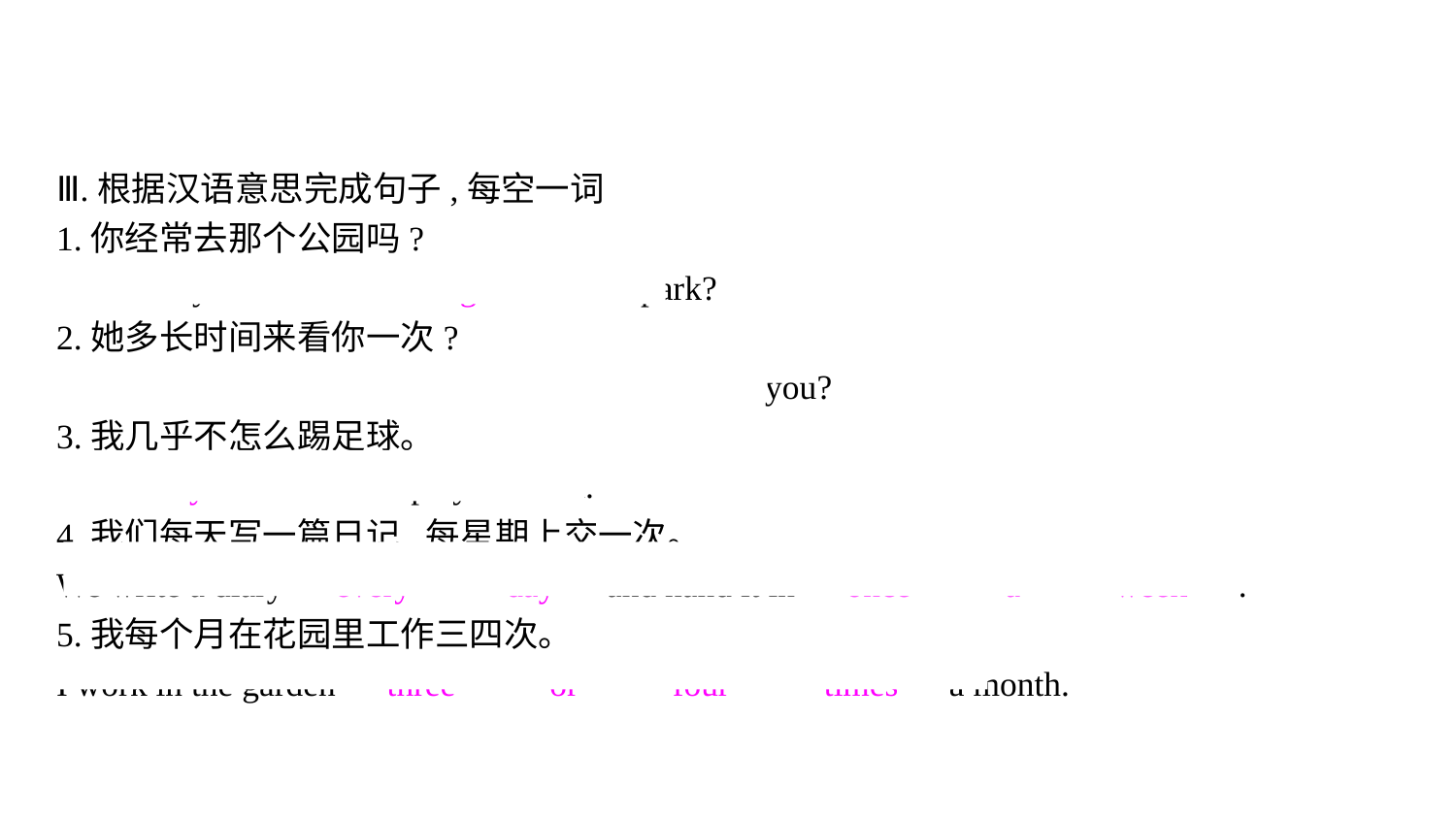

Ⅲ.根据汉语意思完成句子,每空一词
1.你经常去那个公园吗?
　Do　you　often　 　go　to that park?
2.她多长时间来看你一次?
　How　 　often　 　does　she come to see you?
3.我几乎不怎么踢足球。
I　hardly　 　ever　play football.
4.我们每天写一篇日记,每星期上交一次。
We write a diary　every　 　day　and hand it in　once　 　a　 　week　.
5.我每个月在花园里工作三四次。
I work in the garden　three　 　or　 　four　 　times　a month.